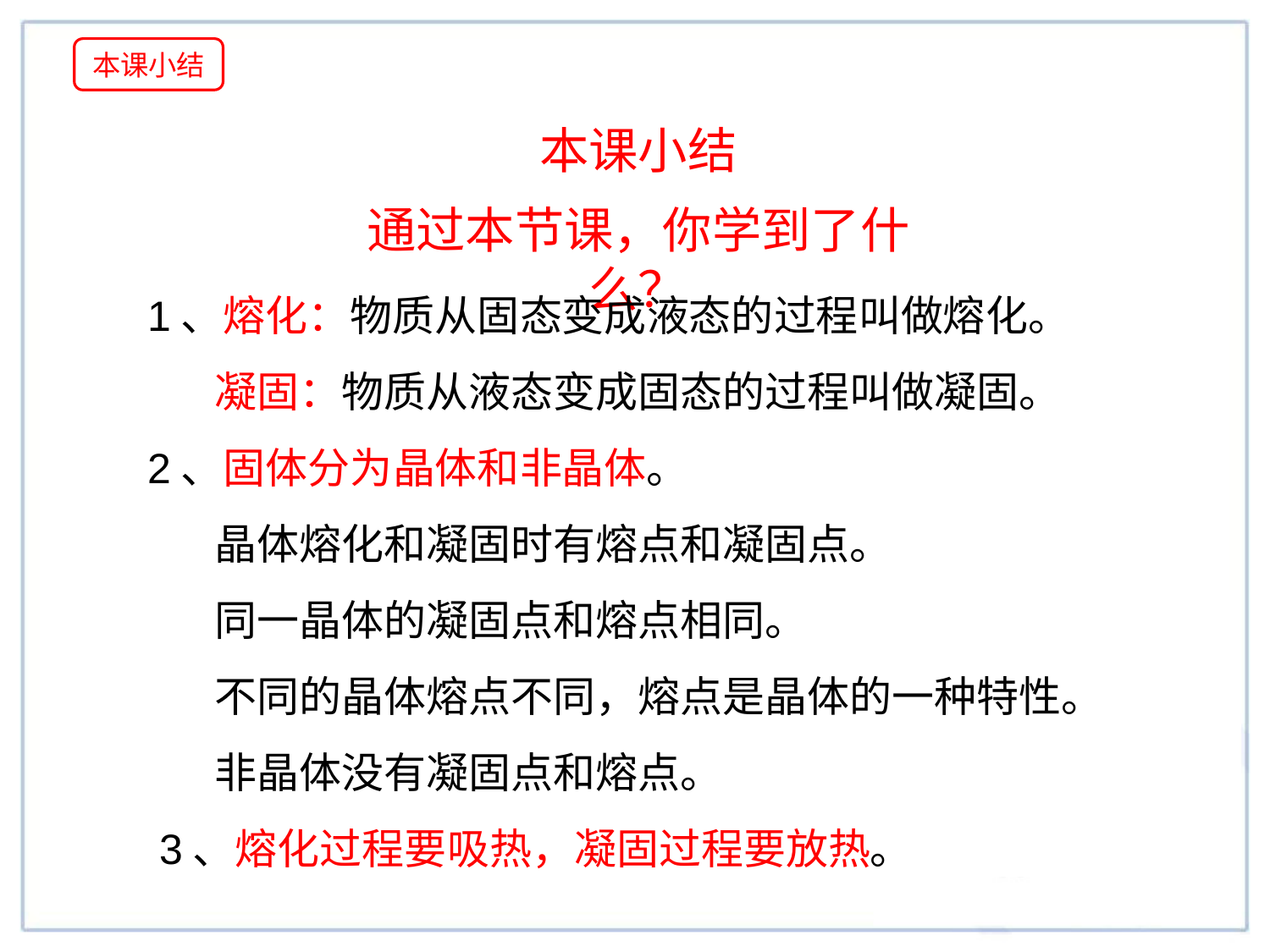

本课小结
本课小结
通过本节课，你学到了什么？
1、熔化：物质从固态变成液态的过程叫做熔化。
      凝固：物质从液态变成固态的过程叫做凝固。
2、固体分为晶体和非晶体。
      晶体熔化和凝固时有熔点和凝固点。
      同一晶体的凝固点和熔点相同。
      不同的晶体熔点不同，熔点是晶体的一种特性。
      非晶体没有凝固点和熔点。
 3、熔化过程要吸热，凝固过程要放热。